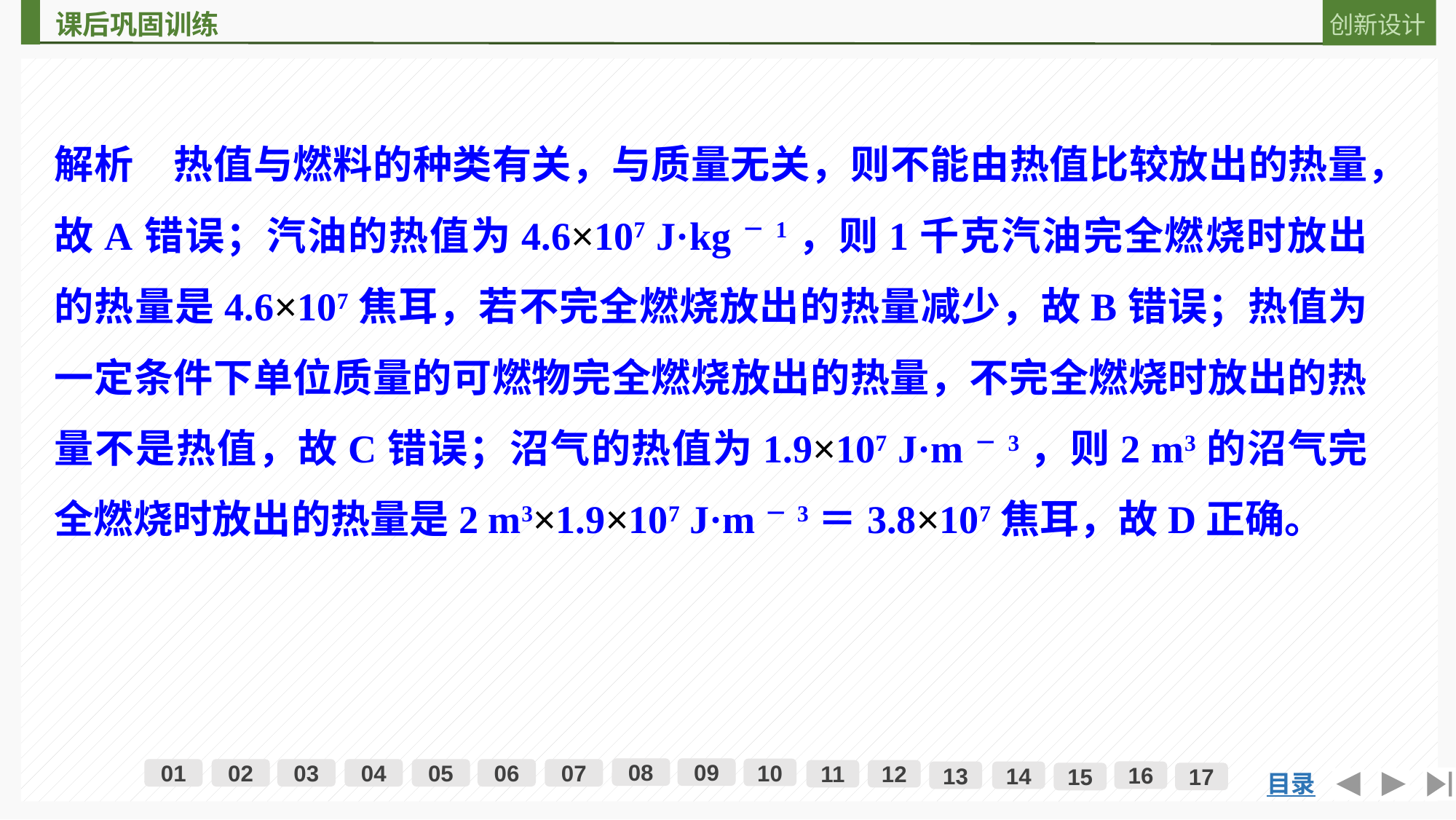

解析　热值与燃料的种类有关，与质量无关，则不能由热值比较放出的热量，故A错误；汽油的热值为4.6×107 J·kg－1，则1千克汽油完全燃烧时放出的热量是4.6×107焦耳，若不完全燃烧放出的热量减少，故B错误；热值为一定条件下单位质量的可燃物完全燃烧放出的热量，不完全燃烧时放出的热量不是热值，故C错误；沼气的热值为1.9×107 J·m－3，则2 m3的沼气完全燃烧时放出的热量是2 m3×1.9×107 J·m－3＝3.8×107焦耳，故D正确。